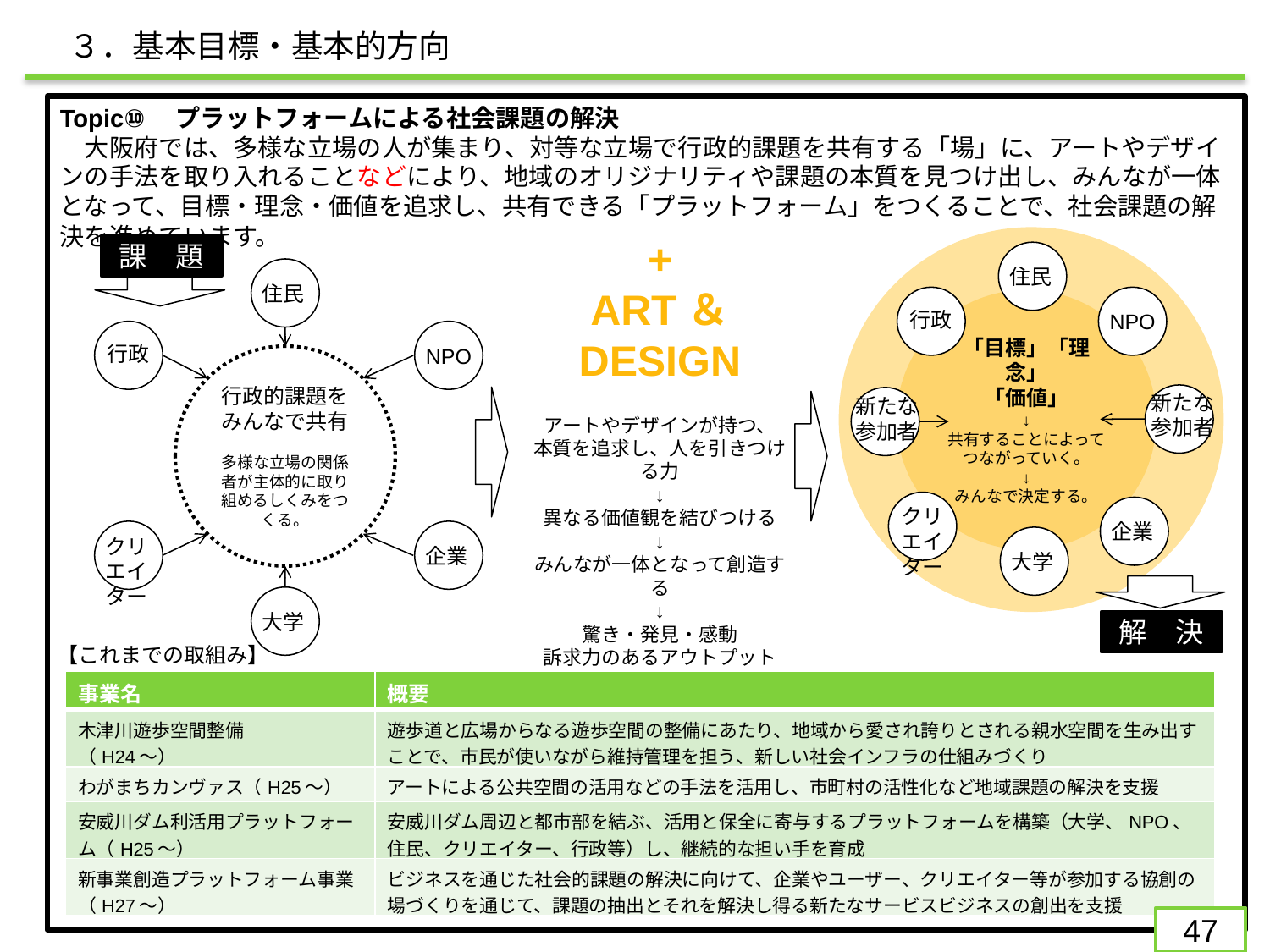

３．基本目標・基本的方向
Topic⑩　プラットフォームによる社会課題の解決
　大阪府では、多様な立場の人が集まり、対等な立場で行政的課題を共有する「場」に、アートやデザインの手法を取り入れることなどにより、地域のオリジナリティや課題の本質を見つけ出し、みんなが一体となって、目標・理念・価値を追求し、共有できる「プラットフォーム」をつくることで、社会課題の解決を進めています。

+
ART＆
DESIGN

課　題

住民

住民

「目標」「理念」
「価値」
↓
共有することによって
つながっていく。
↓
みんなで決定する。
行政
NPO

行政
NPO
行政的課題をみんなで共有

多様な立場の関係者が主体的に取り組めるしくみをつくる。
新たな
参加者

新たな
参加者

アートやデザインが持つ、
本質を追求し、人を引きつける力
↓
異なる価値観を結びつける
↓
みんなが一体となって創造する
↓
驚き・発見・感動
訴求力のあるアウトプット

クリエイター

企業

クリエイター

企業
大学

大学
解　決
【これまでの取組み】
| 事業名 | 概要 |
| --- | --- |
| 木津川遊歩空間整備 （H24～） | 遊歩道と広場からなる遊歩空間の整備にあたり、地域から愛され誇りとされる親水空間を生み出すことで、市民が使いながら維持管理を担う、新しい社会インフラの仕組みづくり |
| わがまちカンヴァス（H25～） | アートによる公共空間の活用などの手法を活用し、市町村の活性化など地域課題の解決を支援 |
| 安威川ダム利活用プラットフォーム（H25～） | 安威川ダム周辺と都市部を結ぶ、活用と保全に寄与するプラットフォームを構築（大学、NPO、住民、クリエイター、行政等）し、継続的な担い手を育成 |
| 新事業創造プラットフォーム事業（H27～） | ビジネスを通じた社会的課題の解決に向けて、企業やユーザー、クリエイター等が参加する協創の場づくりを通じて、課題の抽出とそれを解決し得る新たなサービスビジネスの創出を支援 |
47